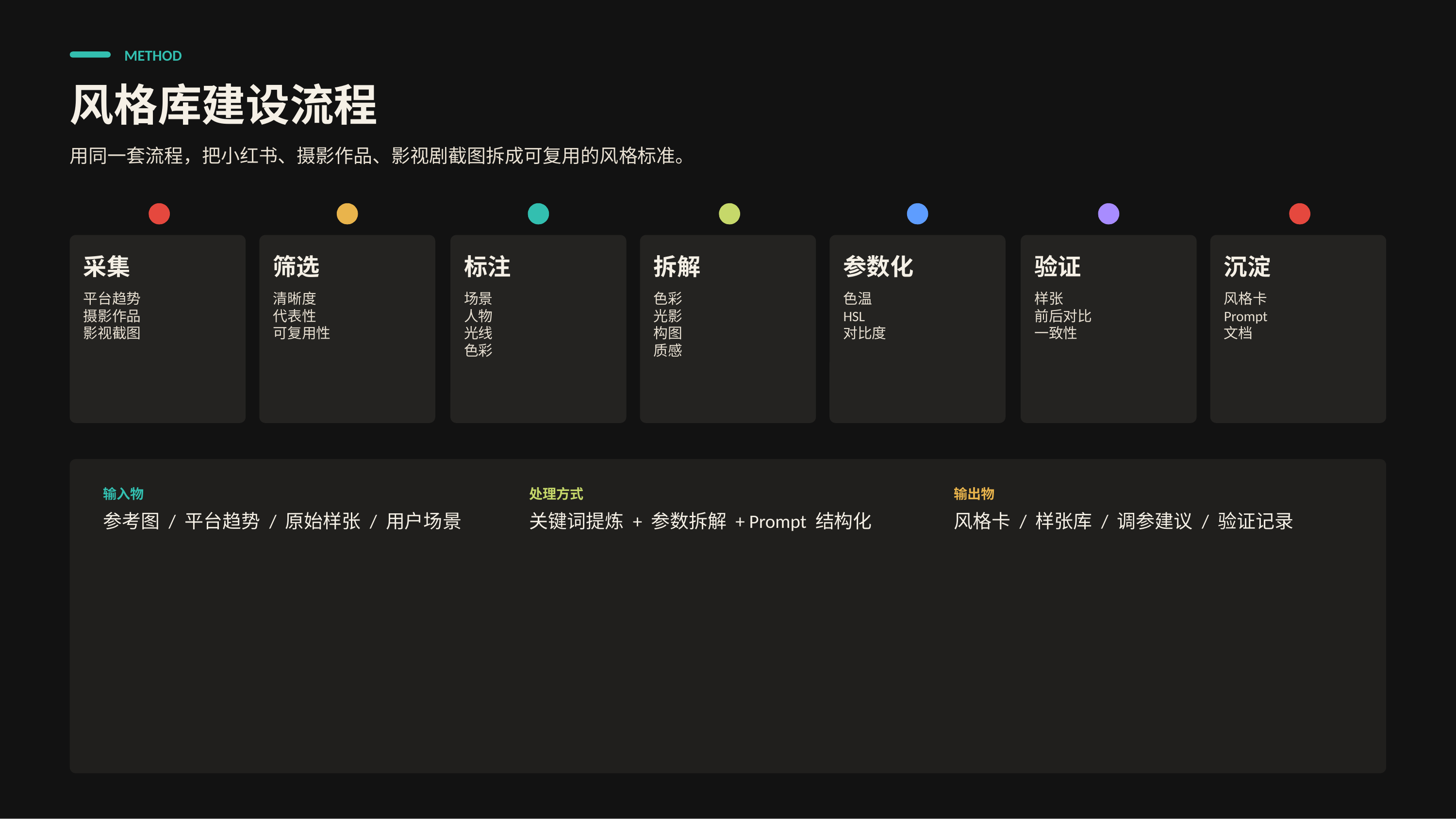

METHOD

风格库建设流程
用同一套流程，把小红书、摄影作品、影视剧截图拆成可复用的风格标准。

采集
筛选
标注
拆解
参数化
验证
沉淀
平台趋势
摄影作品
影视截图
清晰度
代表性
可复用性
场景
人物
光线
色彩
色彩
光影
构图
质感
色温
HSL
对比度
样张
前后对比
一致性
风格卡
Prompt
文档

输入物
处理方式
输出物
参考图 / 平台趋势 / 原始样张 / 用户场景
关键词提炼 + 参数拆解 + Prompt 结构化
风格卡 / 样张库 / 调参建议 / 验证记录